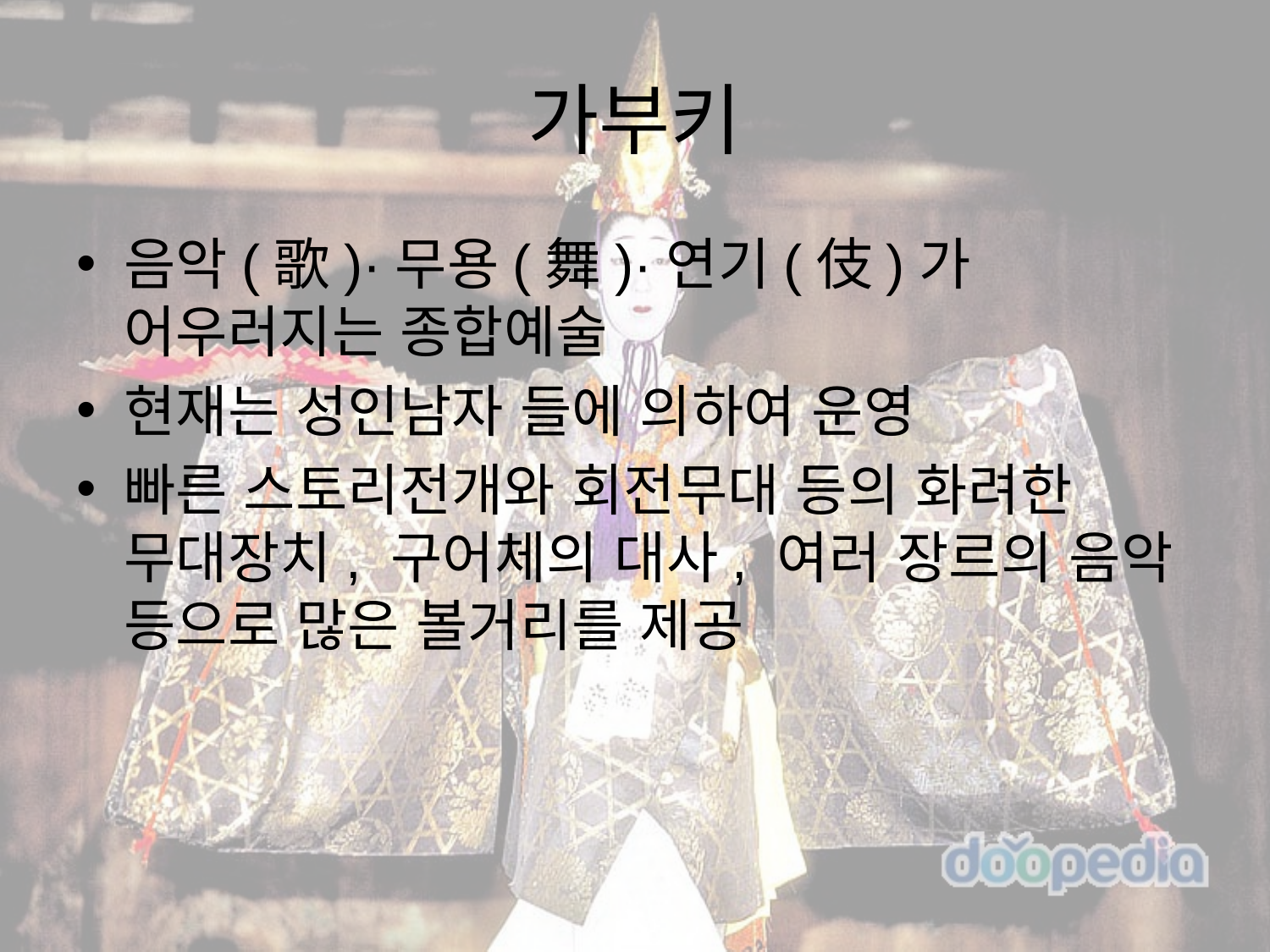

# 가부키
음악(歌)·무용(舞)·연기(伎)가 어우러지는 종합예술
현재는 성인남자 들에 의하여 운영
빠른 스토리전개와 회전무대 등의 화려한 무대장치, 구어체의 대사, 여러 장르의 음악 등으로 많은 볼거리를 제공